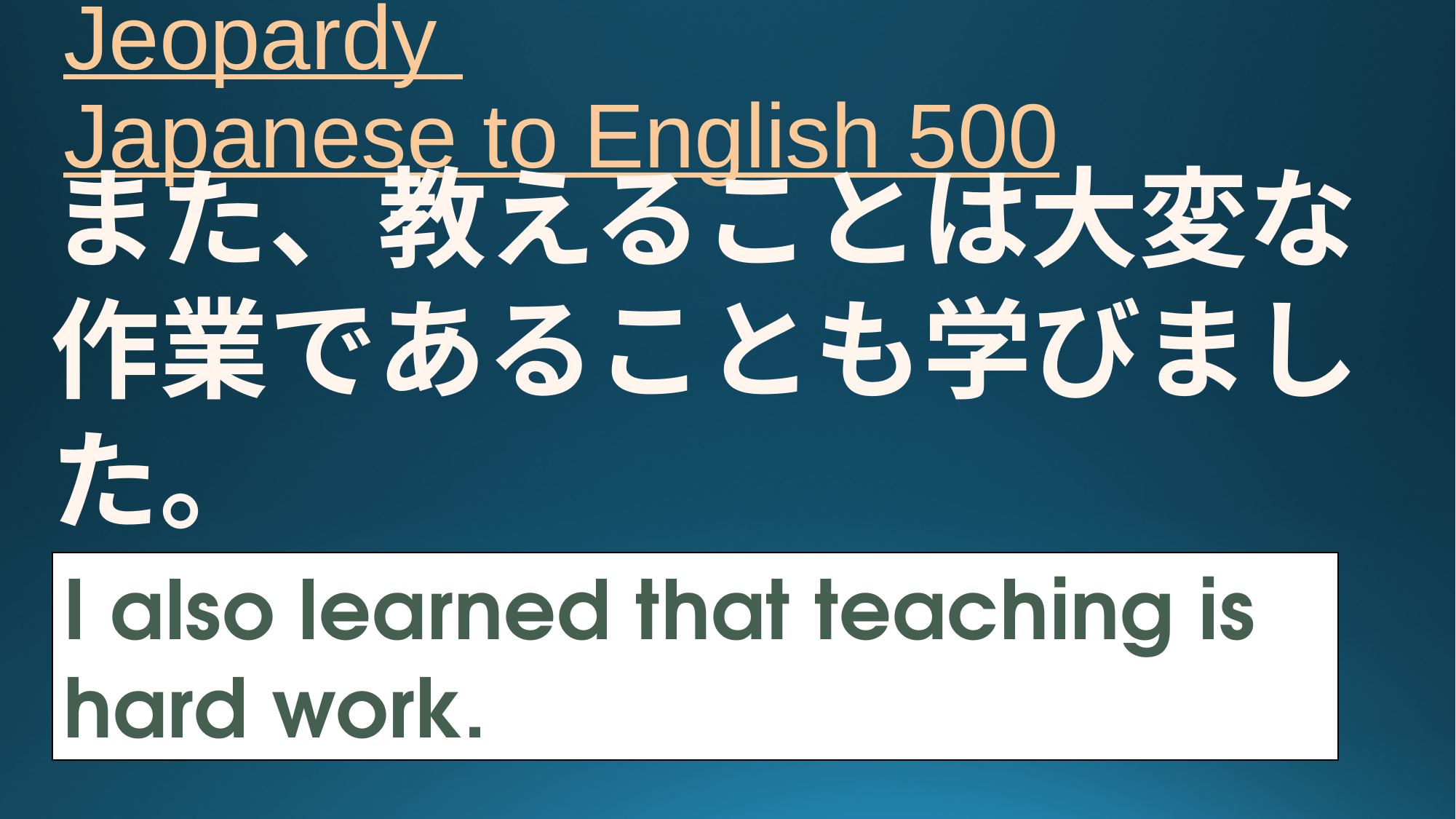

# Jeopardy Japanese to English 500
また、教えることは大変な作業であることも学びました。
I also learned that teaching is hard work.